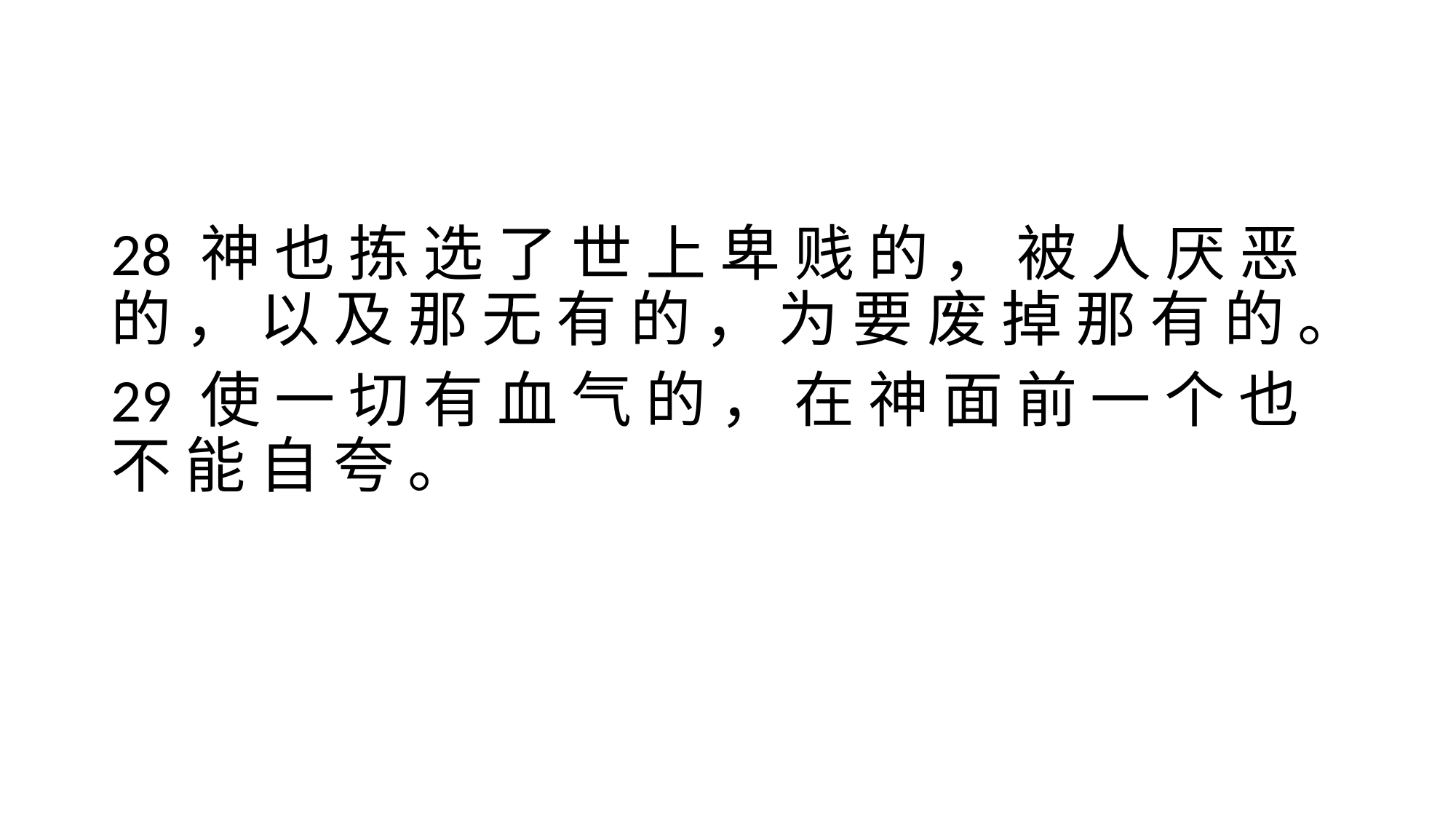

#
28 神 也 拣 选 了 世 上 卑 贱 的 ， 被 人 厌 恶 的 ， 以 及 那 无 有 的 ， 为 要 废 掉 那 有 的 。
29 使 一 切 有 血 气 的 ， 在 神 面 前 一 个 也 不 能 自 夸 。